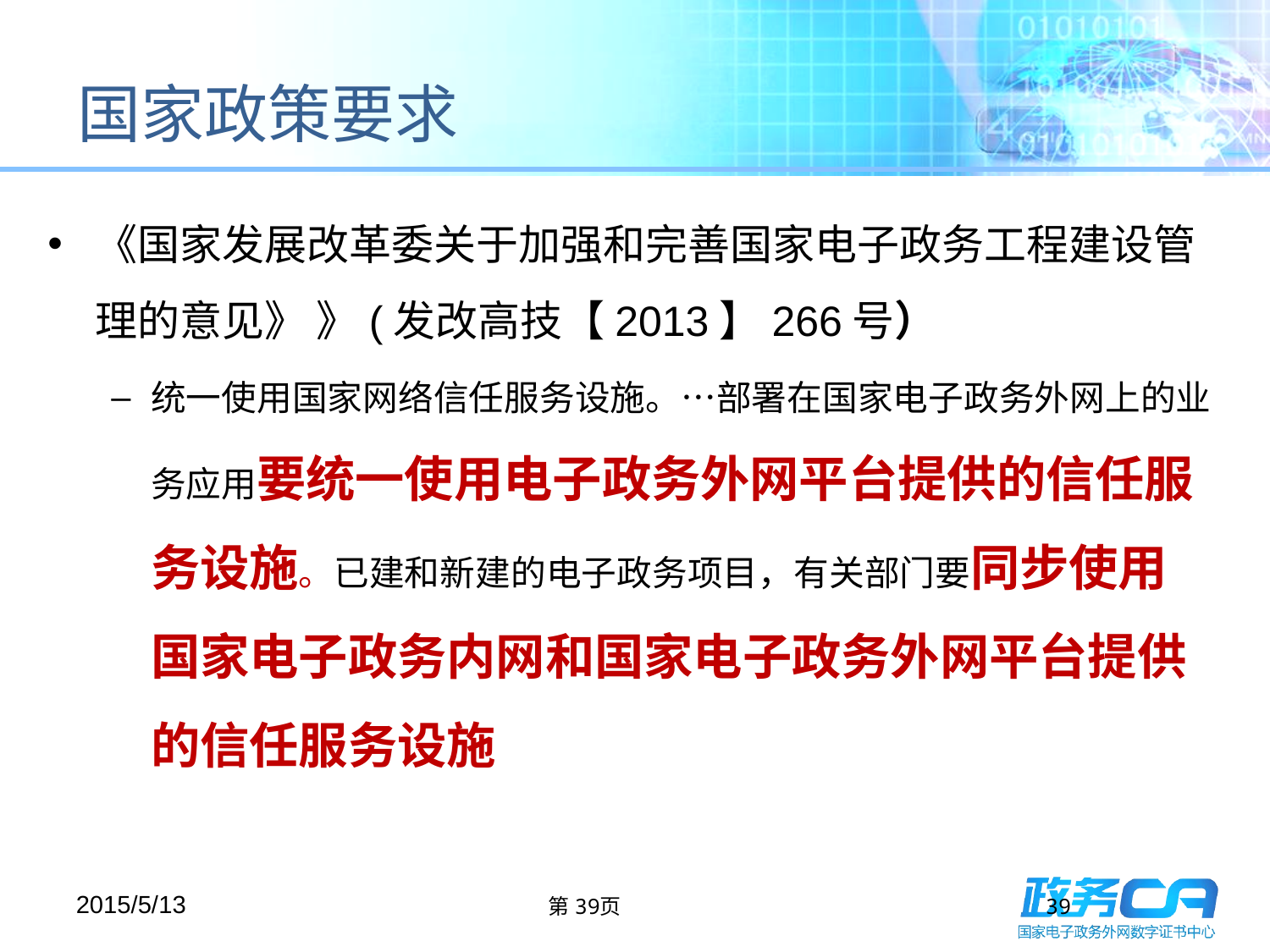

# 国家政策要求
《国家发展改革委关于加强和完善国家电子政务工程建设管理的意见》 》(发改高技【2013】266号）
统一使用国家网络信任服务设施。…部署在国家电子政务外网上的业务应用要统一使用电子政务外网平台提供的信任服务设施。已建和新建的电子政务项目，有关部门要同步使用国家电子政务内网和国家电子政务外网平台提供的信任服务设施
2015/5/13
第39页
39